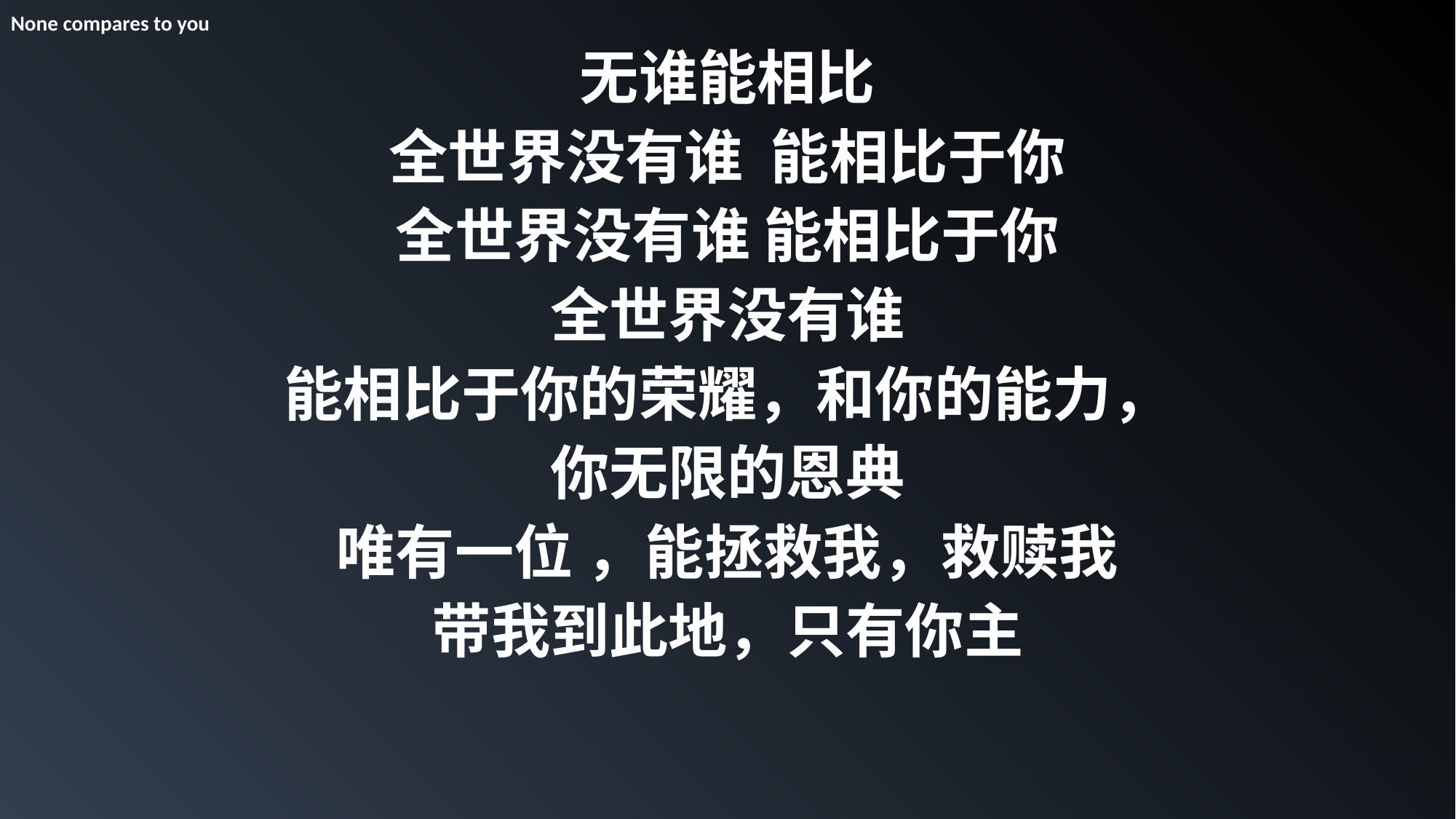

None compares to you
无谁能相比
全世界没有谁  能相比于你
全世界没有谁 能相比于你
全世界没有谁
能相比于你的荣耀，和你的能力，
你无限的恩典
唯有一位 ，能拯救我，救赎我
带我到此地，只有你主